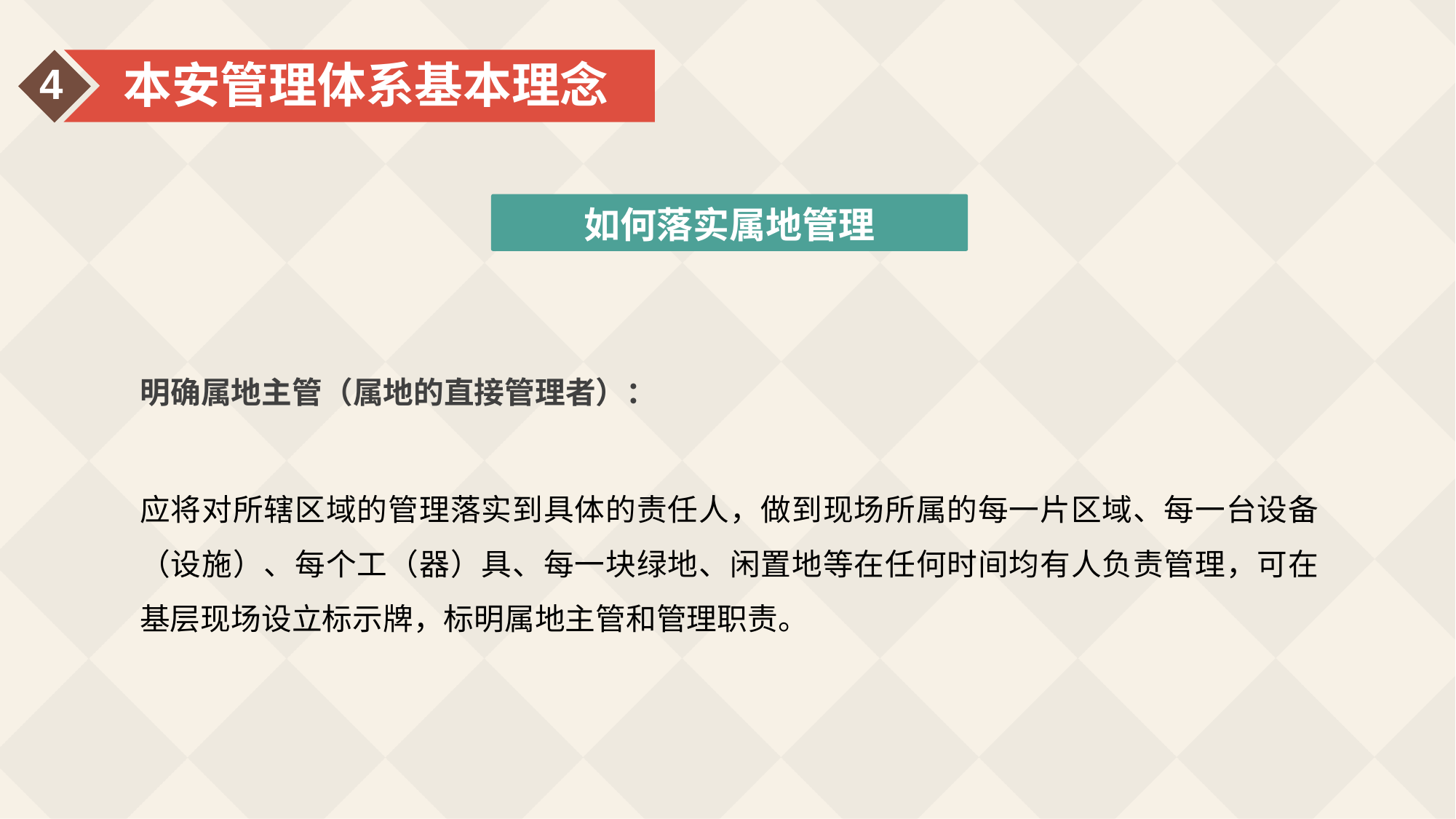

本安管理体系基本理念

4
如何落实属地管理

明确属地主管（属地的直接管理者）：
应将对所辖区域的管理落实到具体的责任人，做到现场所属的每一片区域、每一台设备（设施）、每个工（器）具、每一块绿地、闲置地等在任何时间均有人负责管理，可在基层现场设立标示牌，标明属地主管和管理职责。